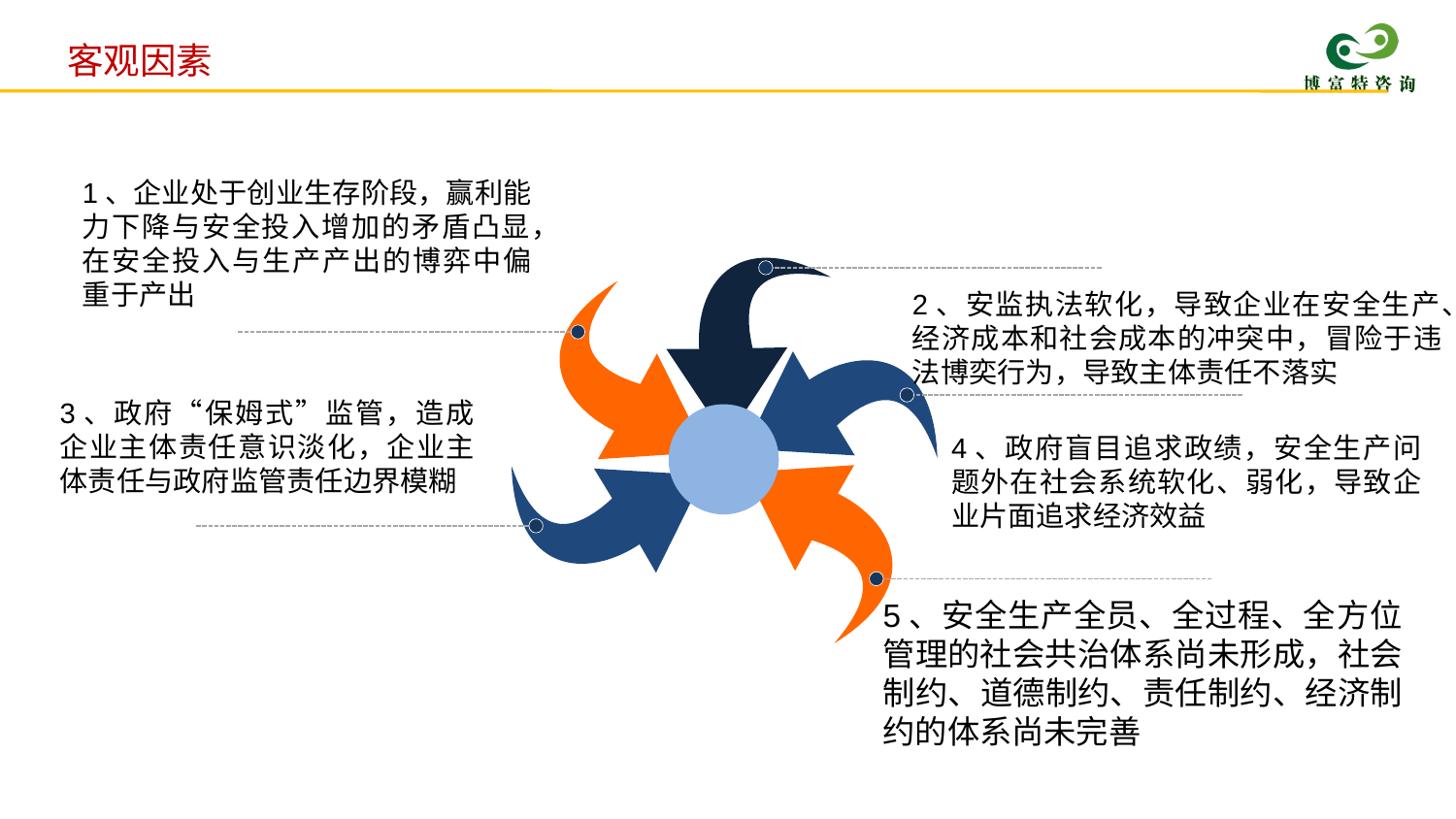

客观因素
1、企业处于创业生存阶段，赢利能力下降与安全投入增加的矛盾凸显，在安全投入与生产产出的博弈中偏重于产出

2、安监执法软化，导致企业在安全生产、经济成本和社会成本的冲突中，冒险于违法博奕行为，导致主体责任不落实

3、政府“保姆式”监管，造成企业主体责任意识淡化，企业主体责任与政府监管责任边界模糊

4、政府盲目追求政绩，安全生产问题外在社会系统软化、弱化，导致企业片面追求经济效益

5、安全生产全员、全过程、全方位管理的社会共治体系尚未形成，社会制约、道德制约、责任制约、经济制约的体系尚未完善